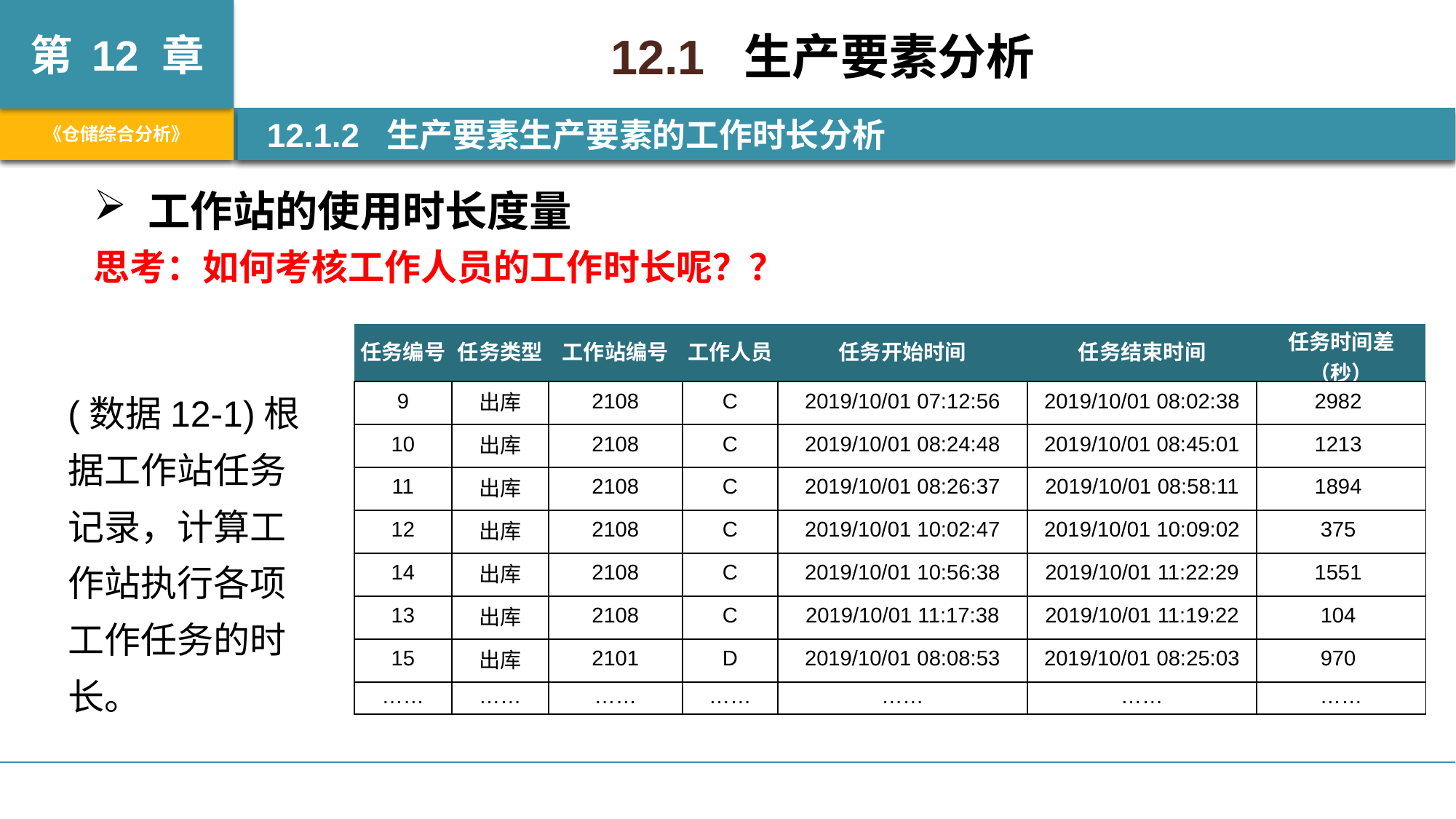

12.1  生产要素分析
  12.1.2  生产要素生产要素的工作时长分析
工作站的使用时长度量
思考：如何考核工作人员的工作时长呢？？
| 任务编号 | 任务类型 | 工作站编号 | 工作人员 | 任务开始时间 | 任务结束时间 | 任务时间差（秒） |
| --- | --- | --- | --- | --- | --- | --- |
| 9 | 出库 | 2108 | C | 2019/10/01 07:12:56 | 2019/10/01 08:02:38 | 2982 |
| 10 | 出库 | 2108 | C | 2019/10/01 08:24:48 | 2019/10/01 08:45:01 | 1213 |
| 11 | 出库 | 2108 | C | 2019/10/01 08:26:37 | 2019/10/01 08:58:11 | 1894 |
| 12 | 出库 | 2108 | C | 2019/10/01 10:02:47 | 2019/10/01 10:09:02 | 375 |
| 14 | 出库 | 2108 | C | 2019/10/01 10:56:38 | 2019/10/01 11:22:29 | 1551 |
| 13 | 出库 | 2108 | C | 2019/10/01 11:17:38 | 2019/10/01 11:19:22 | 104 |
| 15 | 出库 | 2101 | D | 2019/10/01 08:08:53 | 2019/10/01 08:25:03 | 970 |
| …… | …… | …… | …… | …… | …… | …… |
(数据12-1)根据工作站任务记录，计算工作站执行各项工作任务的时长。